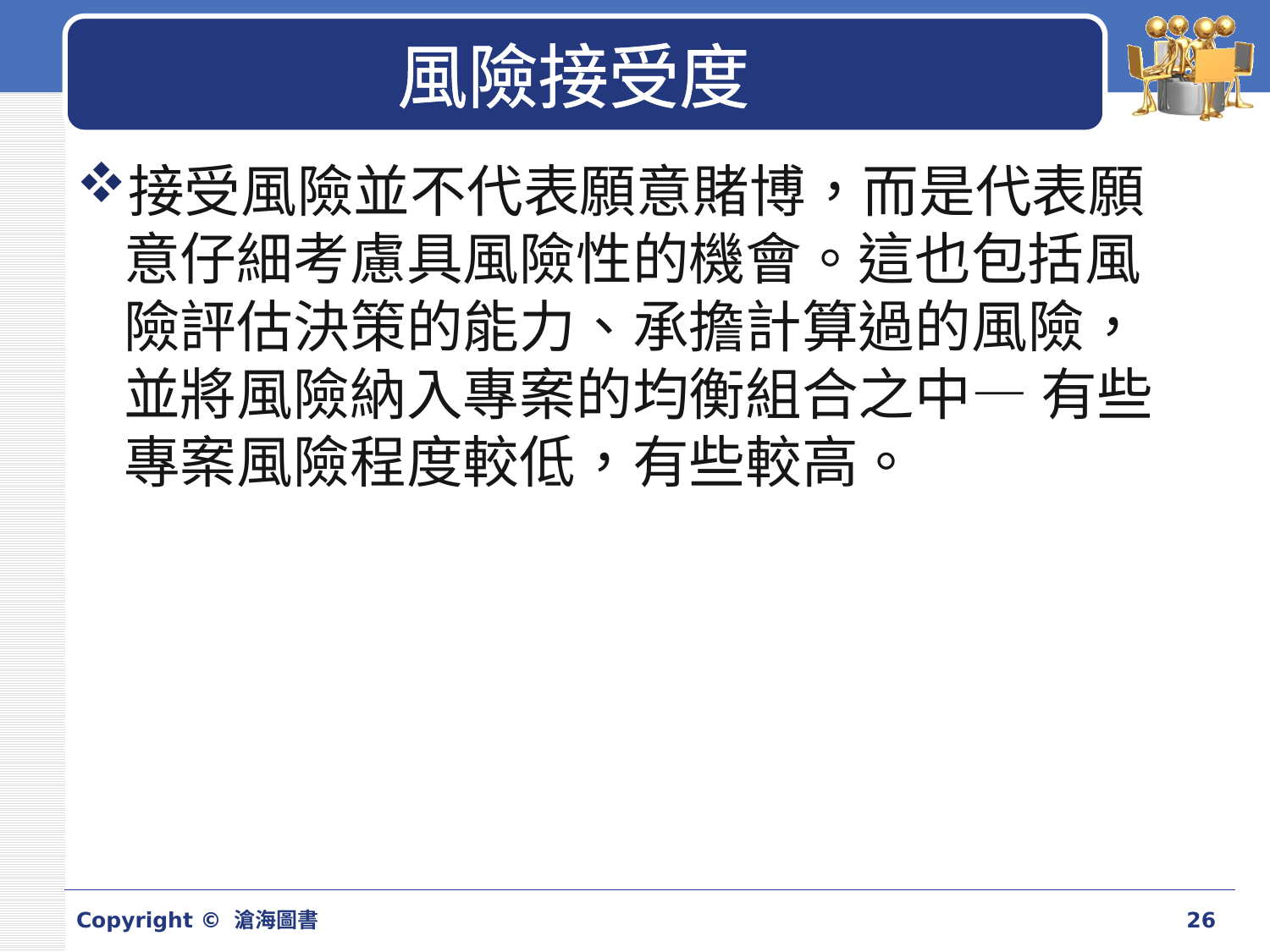

# 風險接受度
接受風險並不代表願意賭博，而是代表願意仔細考慮具風險性的機會。這也包括風險評估決策的能力、承擔計算過的風險，並將風險納入專案的均衡組合之中— 有些專案風險程度較低，有些較高。
Copyright © 滄海圖書
26